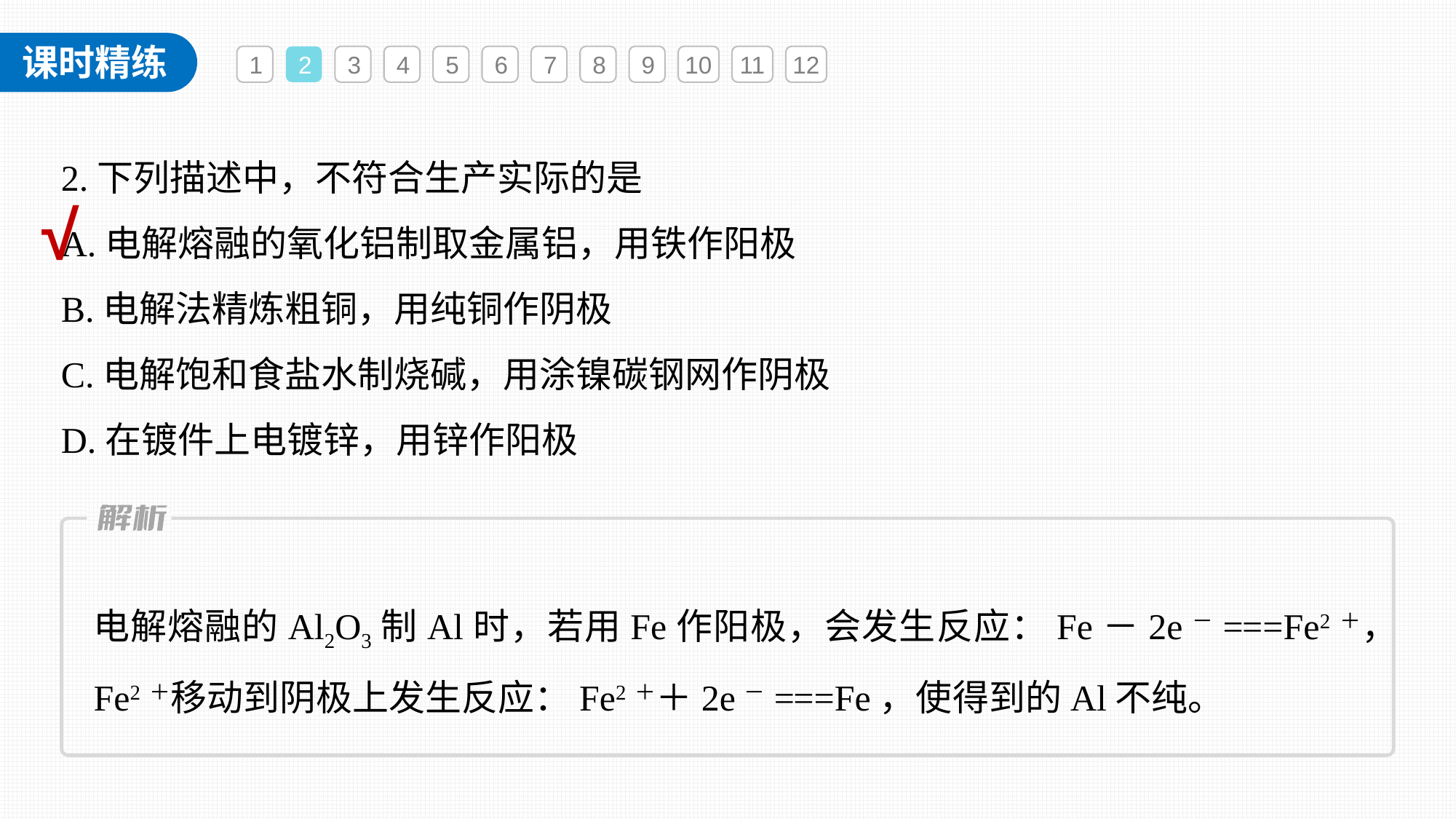

1
2
3
4
5
6
7
8
9
10
11
12
2.下列描述中，不符合生产实际的是
A.电解熔融的氧化铝制取金属铝，用铁作阳极
B.电解法精炼粗铜，用纯铜作阴极
C.电解饱和食盐水制烧碱，用涂镍碳钢网作阴极
D.在镀件上电镀锌，用锌作阳极
√

电解熔融的Al2O3制Al时，若用Fe作阳极，会发生反应：Fe－2e－===Fe2＋，Fe2＋移动到阴极上发生反应：Fe2＋＋2e－===Fe，使得到的Al不纯。